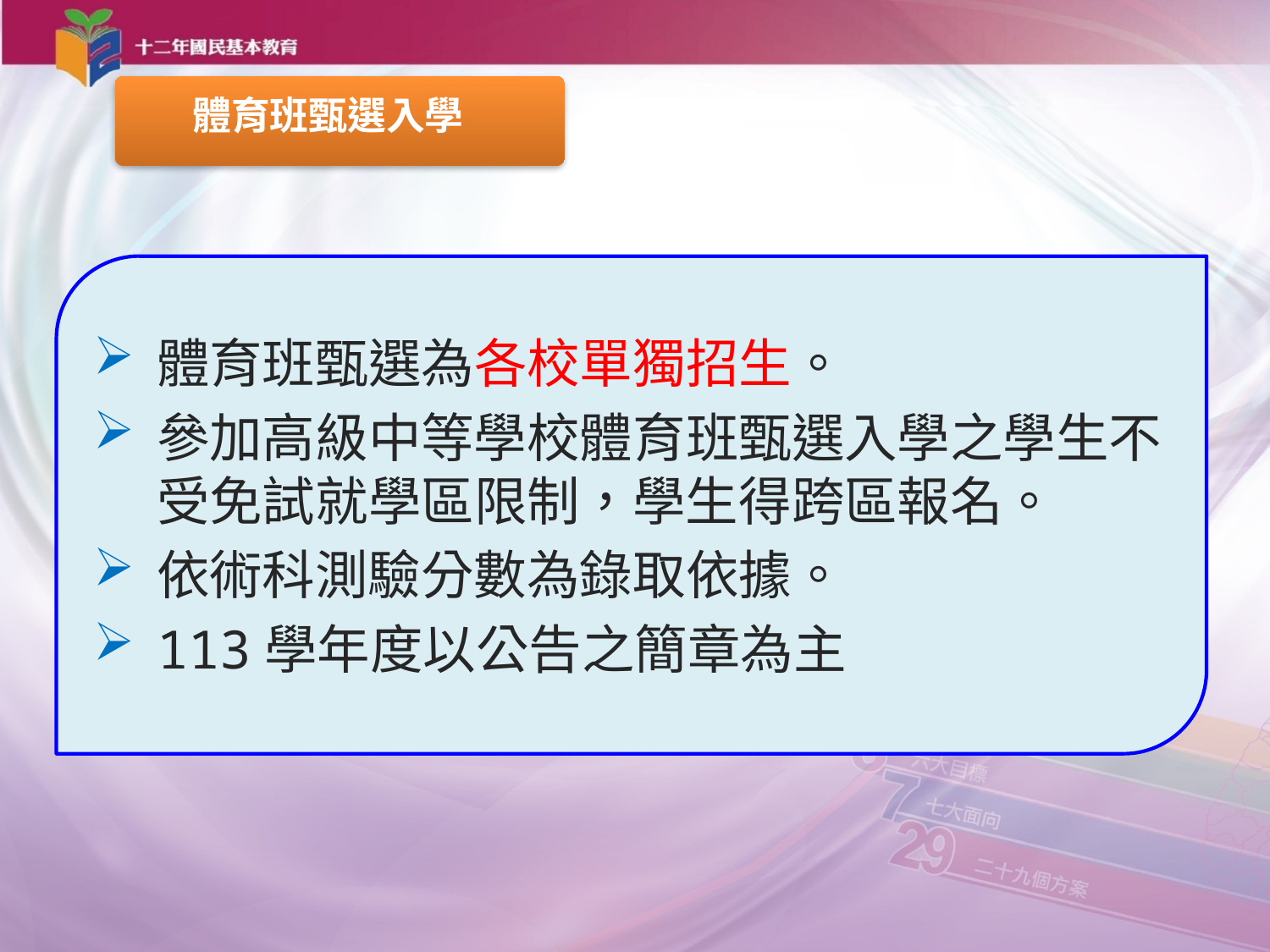

體育班甄選入學
體育班甄選為各校單獨招生。
參加高級中等學校體育班甄選入學之學生不受免試就學區限制，學生得跨區報名。
依術科測驗分數為錄取依據。
113學年度以公告之簡章為主